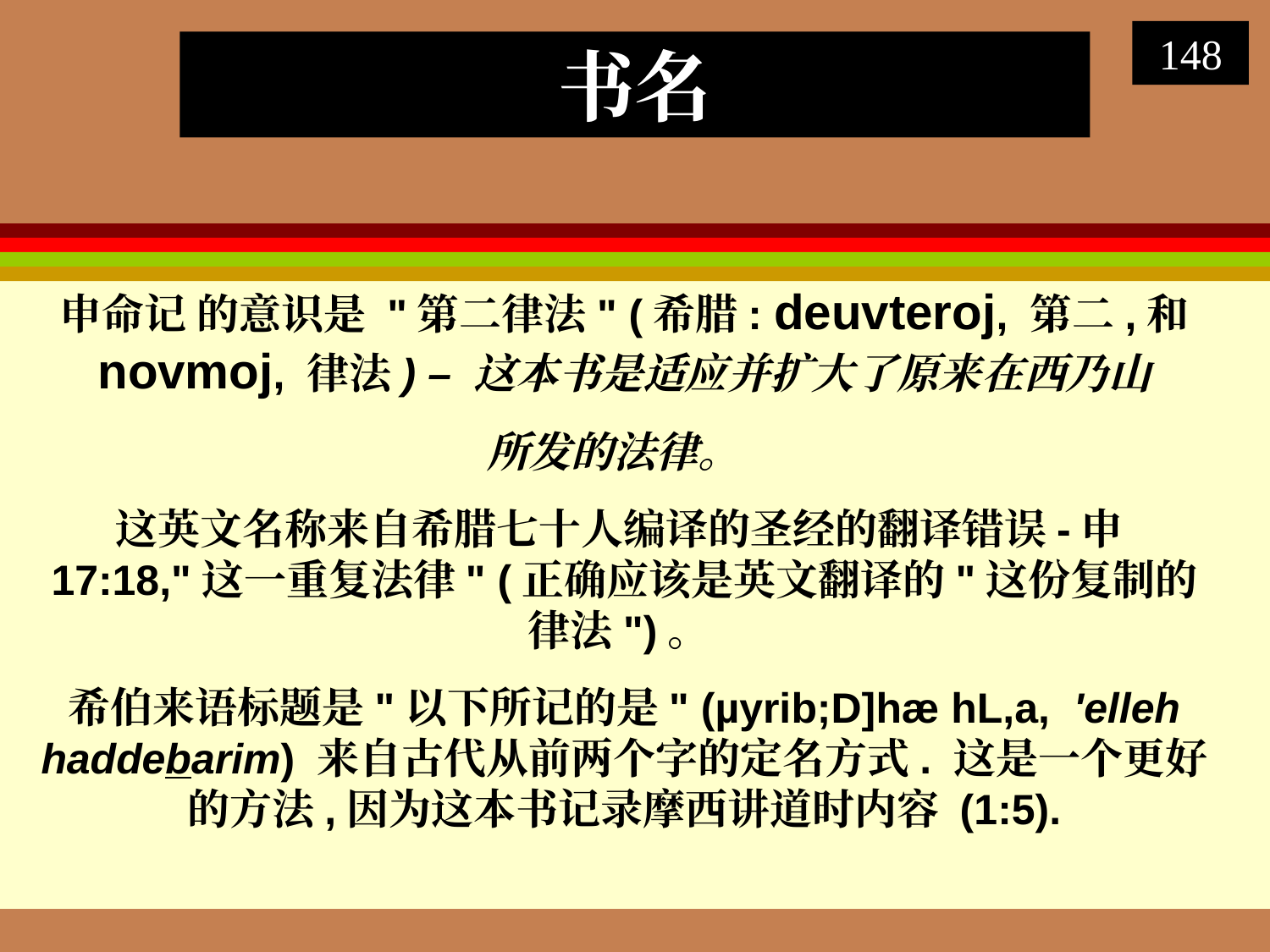

148
书名
申命记 的意识是 "第二律法" (希腊: deuvteroj, 第二,和 novmoj, 律法) – 这本书是适应并扩大了原来在西乃山
所发的法律。
这英文名称来自希腊七十人编译的圣经的翻译错误-申17:18,"这一重复法律" (正确应该是英文翻译的"这份复制的律法")。
希伯来语标题是"以下所记的是" (µyrib;D]hæ hL,a,  'elleh haddebarim) 来自古代从前两个字的定名方式. 这是一个更好的方法,因为这本书记录摩西讲道时内容 (1:5).